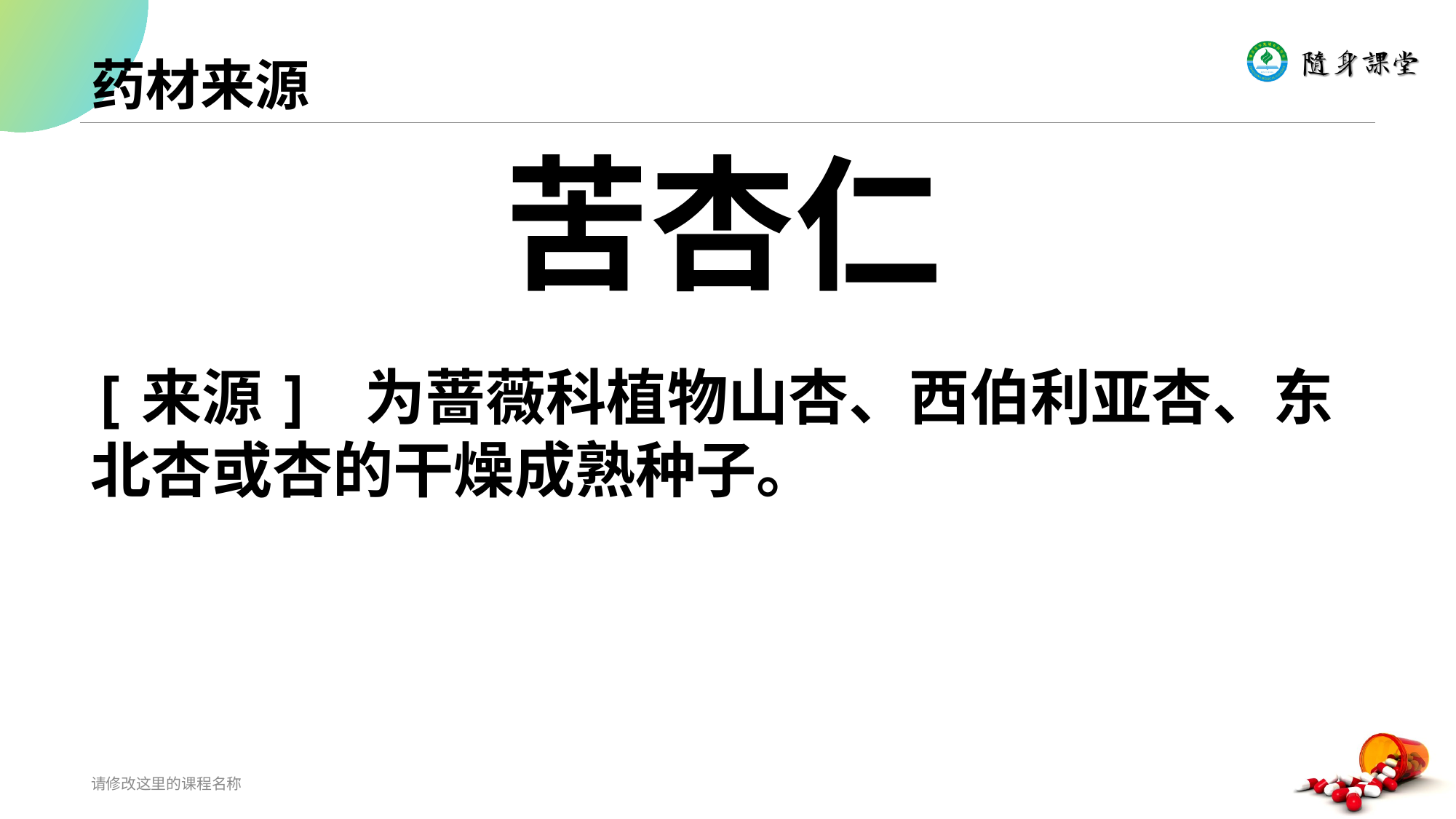

# 药材来源
 苦杏仁

[来源] 为蔷薇科植物山杏、西伯利亚杏、东北杏或杏的干燥成熟种子。
请修改这里的课程名称
4